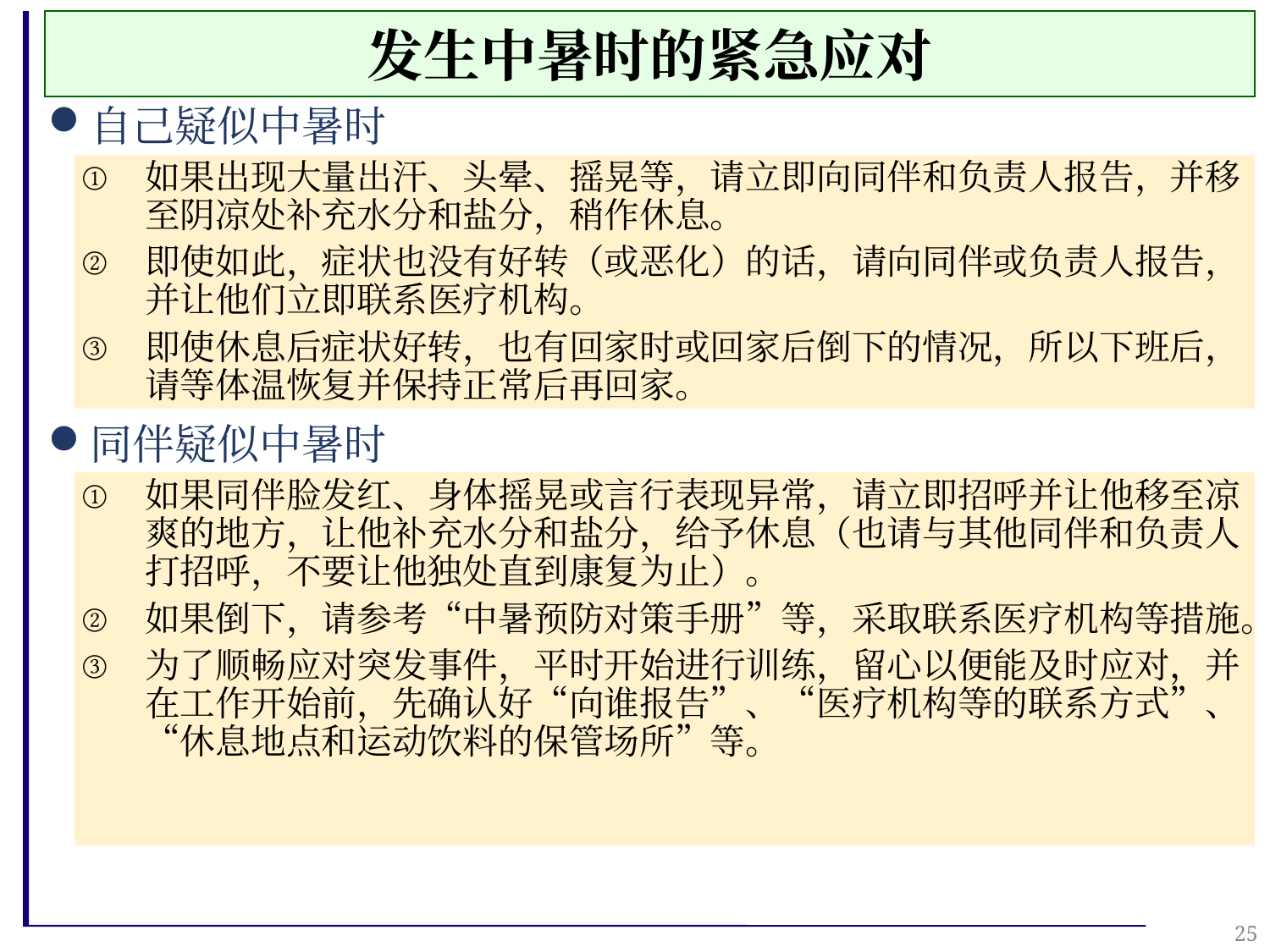

发生中暑时的紧急应对
自己疑似中暑时
如果出现大量出汗、头晕、摇晃等，请立即向同伴和负责人报告，并移至阴凉处补充水分和盐分，稍作休息。
即使如此，症状也没有好转（或恶化）的话，请向同伴或负责人报告，并让他们立即联系医疗机构。
即使休息后症状好转，也有回家时或回家后倒下的情况，所以下班后，请等体温恢复并保持正常后再回家。
同伴疑似中暑时
如果同伴脸发红、身体摇晃或言行表现异常，请立即招呼并让他移至凉爽的地方，让他补充水分和盐分，给予休息（也请与其他同伴和负责人打招呼，不要让他独处直到康复为止）。
如果倒下，请参考“中暑预防对策手册”等，采取联系医疗机构等措施。
为了顺畅应对突发事件，平时开始进行训练，留心以便能及时应对，并在工作开始前，先确认好“向谁报告”、“医疗机构等的联系方式”、“休息地点和运动饮料的保管场所”等。

25